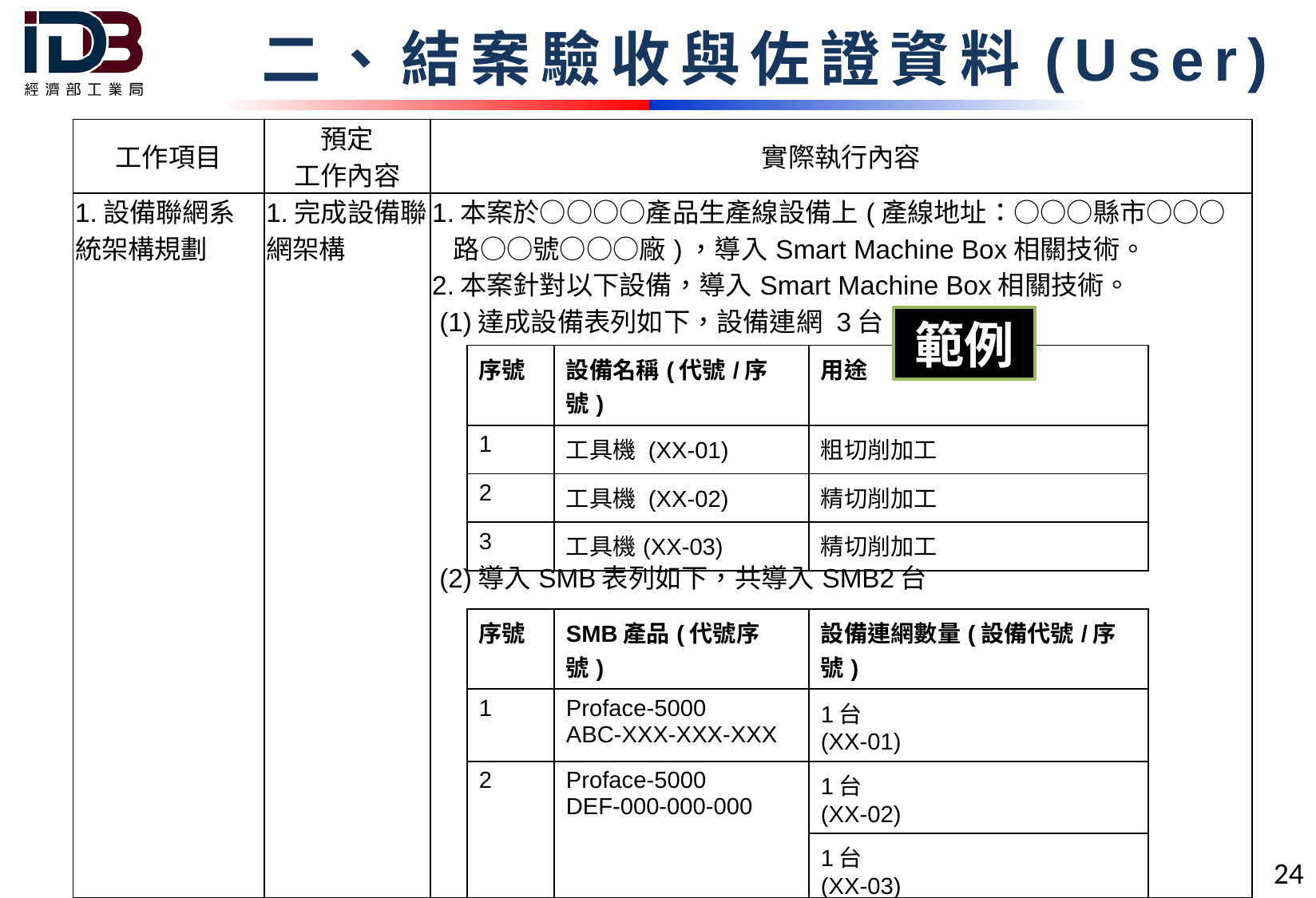

二、結案驗收與佐證資料(User)

| 工作項目 | 預定 工作內容 | 實際執行內容 |
| --- | --- | --- |
| 1.設備聯網系統架構規劃 | 1.完成設備聯網架構 | 1.本案於○○○○產品生產線設備上(產線地址：○○○縣市○○○路○○號○○○廠)，導入Smart Machine Box相關技術。 2.本案針對以下設備，導入Smart Machine Box相關技術。  (1)達成設備表列如下，設備連網 3台 (2)導入SMB表列如下，共導入SMB2台 |
範例
| 序號 | 設備名稱(代號/序號) | 用途 |
| --- | --- | --- |
| 1 | 工具機 (XX-01) | 粗切削加工 |
| 2 | 工具機 (XX-02) | 精切削加工 |
| 3 | 工具機(XX-03) | 精切削加工 |
| 序號 | SMB產品(代號序號) | 設備連網數量(設備代號/序號) |
| --- | --- | --- |
| 1 | Proface-5000 ABC-XXX-XXX-XXX | 1台 (XX-01) |
| 2 | Proface-5000 DEF-000-000-000 | 1台 (XX-02) |
|  |  | 1台 (XX-03) |